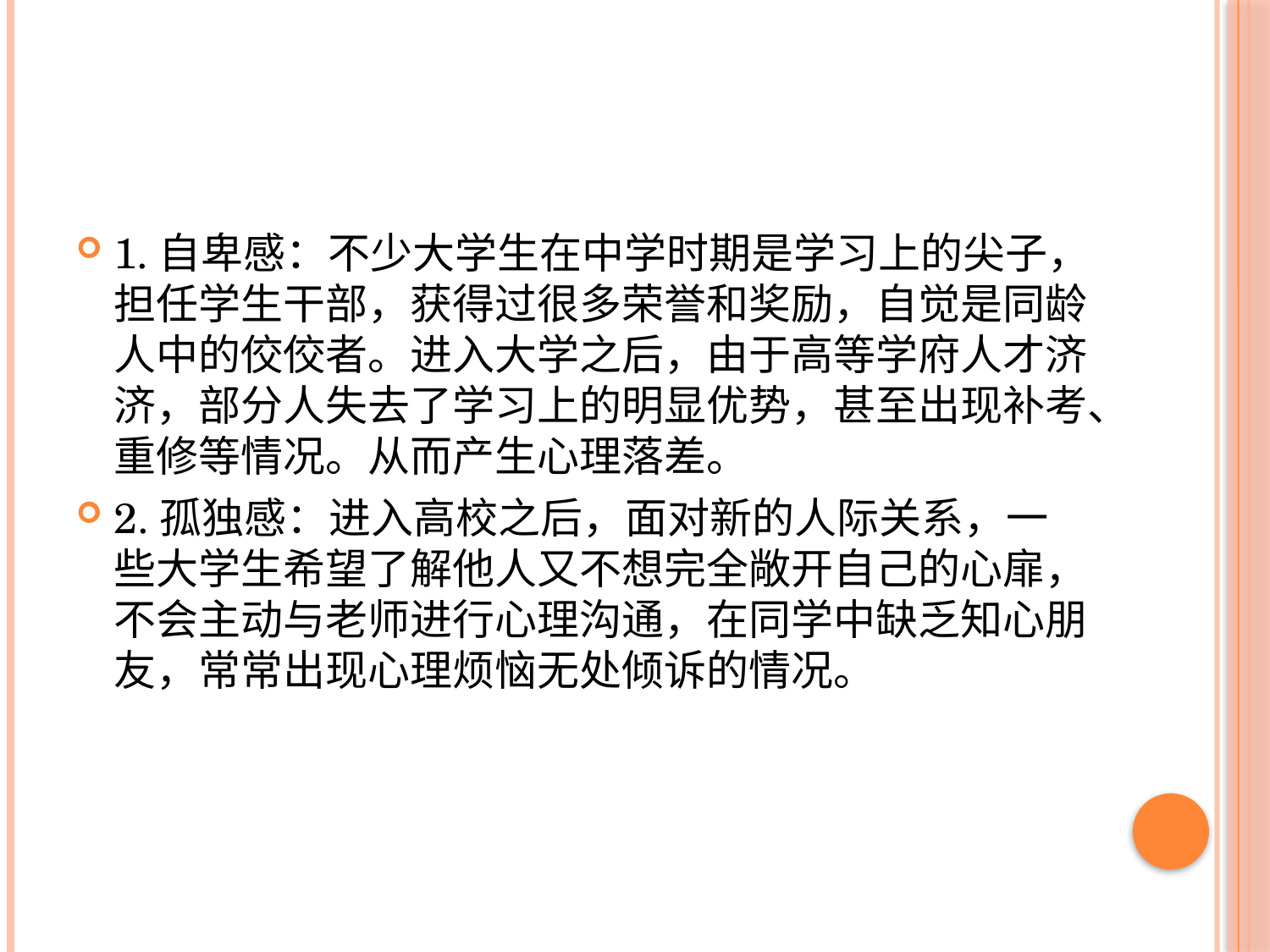

#

1.自卑感：不少大学生在中学时期是学习上的尖子，担任学生干部，获得过很多荣誉和奖励，自觉是同龄人中的佼佼者。进入大学之后，由于高等学府人才济济，部分人失去了学习上的明显优势，甚至出现补考、重修等情况。从而产生心理落差。
2.孤独感：进入高校之后，面对新的人际关系，一些大学生希望了解他人又不想完全敞开自己的心扉，不会主动与老师进行心理沟通，在同学中缺乏知心朋友，常常出现心理烦恼无处倾诉的情况。